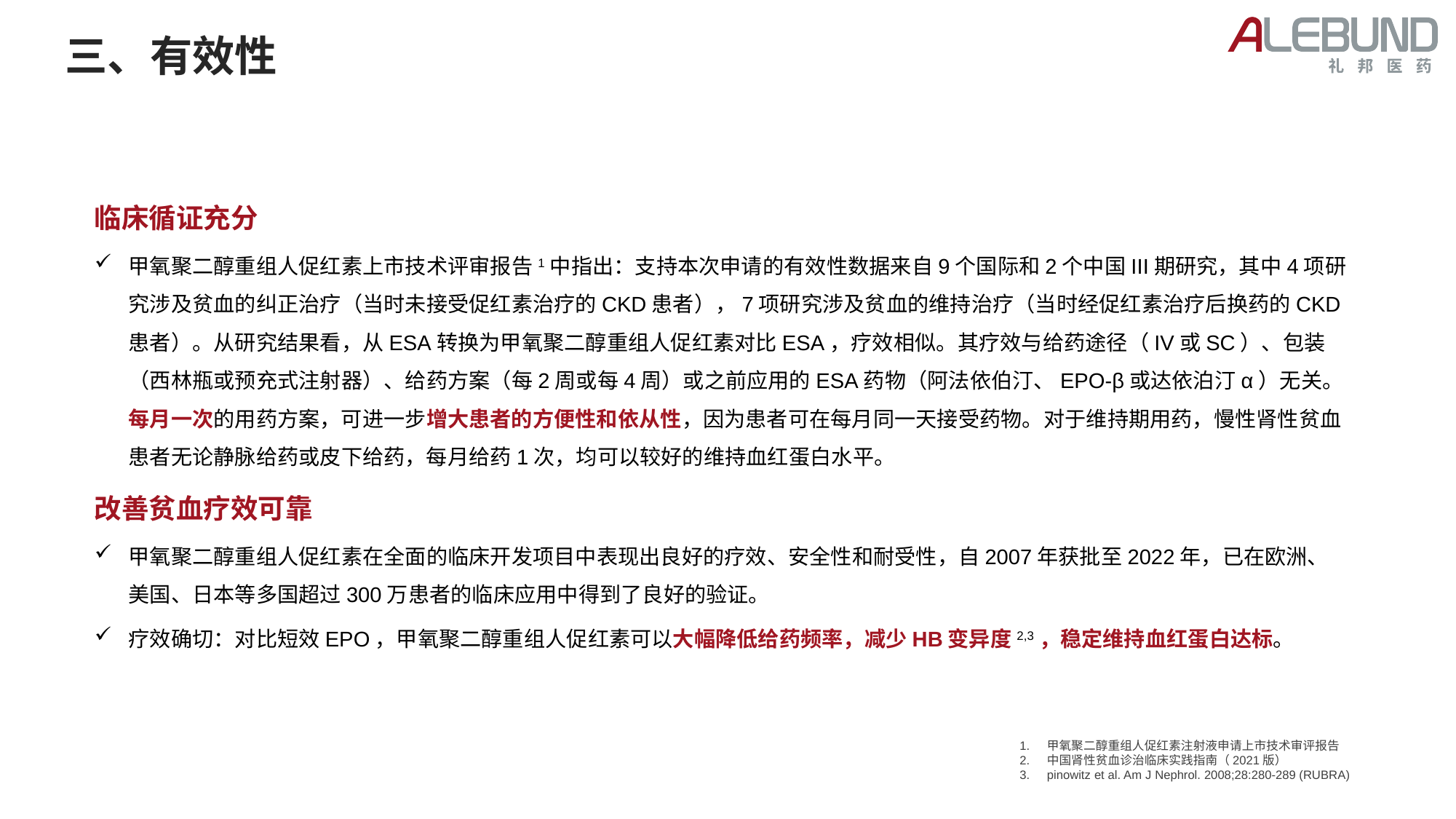

三、有效性

临床循证充分
甲氧聚二醇重组人促红素上市技术评审报告1中指出：支持本次申请的有效性数据来自9个国际和2个中国III期研究，其中4项研究涉及贫血的纠正治疗（当时未接受促红素治疗的CKD患者），7项研究涉及贫血的维持治疗（当时经促红素治疗后换药的CKD患者）。从研究结果看，从ESA转换为甲氧聚二醇重组人促红素对比ESA，疗效相似。其疗效与给药途径（IV或SC）、包装（西林瓶或预充式注射器）、给药方案（每2周或每4周）或之前应用的ESA药物（阿法依伯汀、EPO-β或达依泊汀α）无关。每月一次的用药方案，可进一步增大患者的方便性和依从性，因为患者可在每月同一天接受药物。对于维持期用药，慢性肾性贫血患者无论静脉给药或皮下给药，每月给药1次，均可以较好的维持血红蛋白水平。
改善贫血疗效可靠
甲氧聚二醇重组人促红素在全面的临床开发项目中表现出良好的疗效、安全性和耐受性，自2007年获批至2022年，已在欧洲、美国、日本等多国超过300万患者的临床应用中得到了良好的验证。
疗效确切：对比短效EPO，甲氧聚二醇重组人促红素可以大幅降低给药频率，减少HB变异度2,3，稳定维持血红蛋白达标。

甲氧聚二醇重组人促红素注射液申请上市技术审评报告
中国肾性贫血诊治临床实践指南（2021版）
pinowitz et al. Am J Nephrol. 2008;28:280-289 (RUBRA)